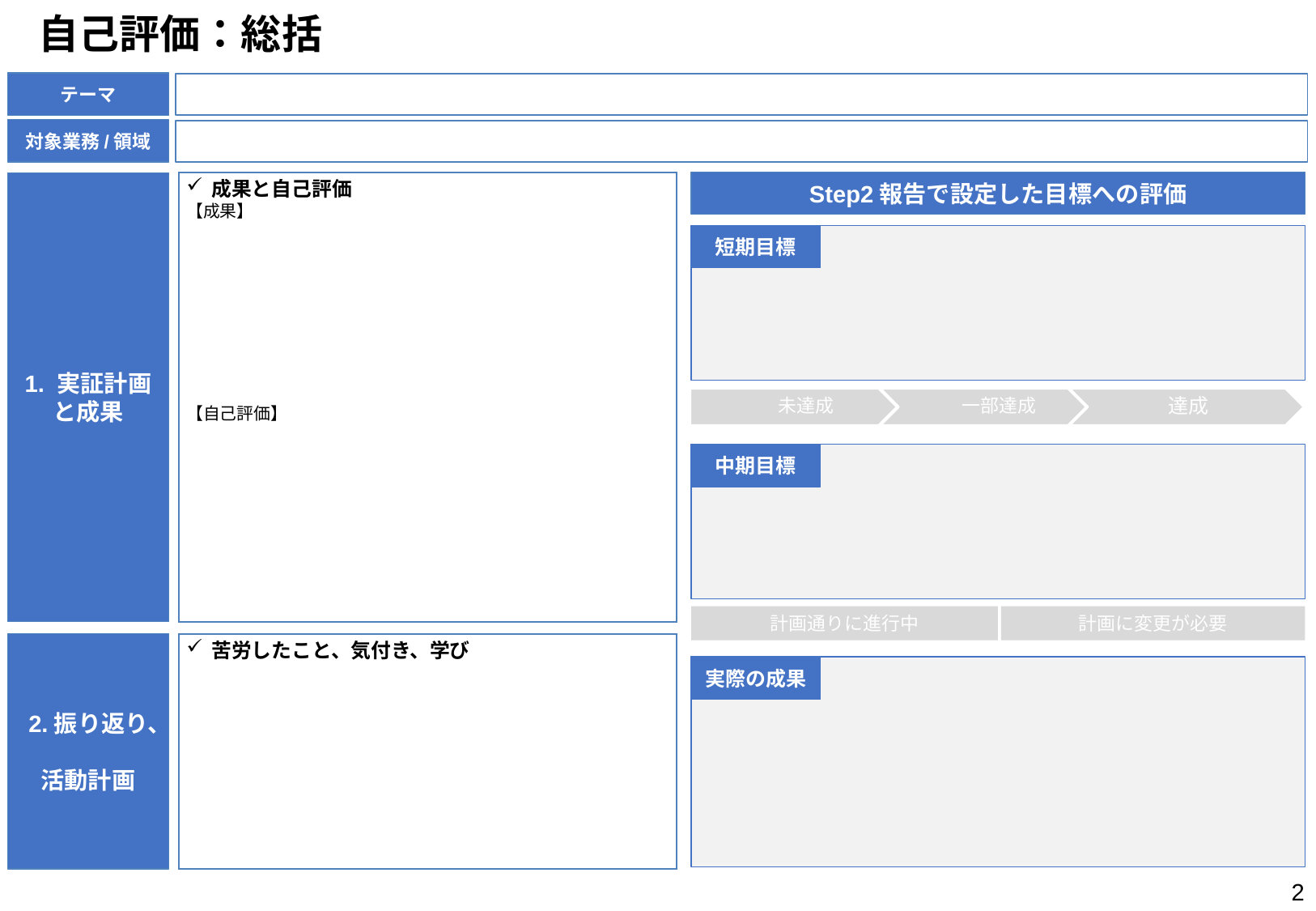

# 自己評価：総括
テーマ

対象業務/領域

成果と自己評価
【成果】

【自己評価】
1. 実証計画
と成果
苦労したこと、気付き、学び
2.振り返り、
活動計画
Step2報告で設定した目標への評価

短期目標
未達成
一部達成
達成
中期目標

計画通りに進行中
計画に変更が必要

実際の成果
2